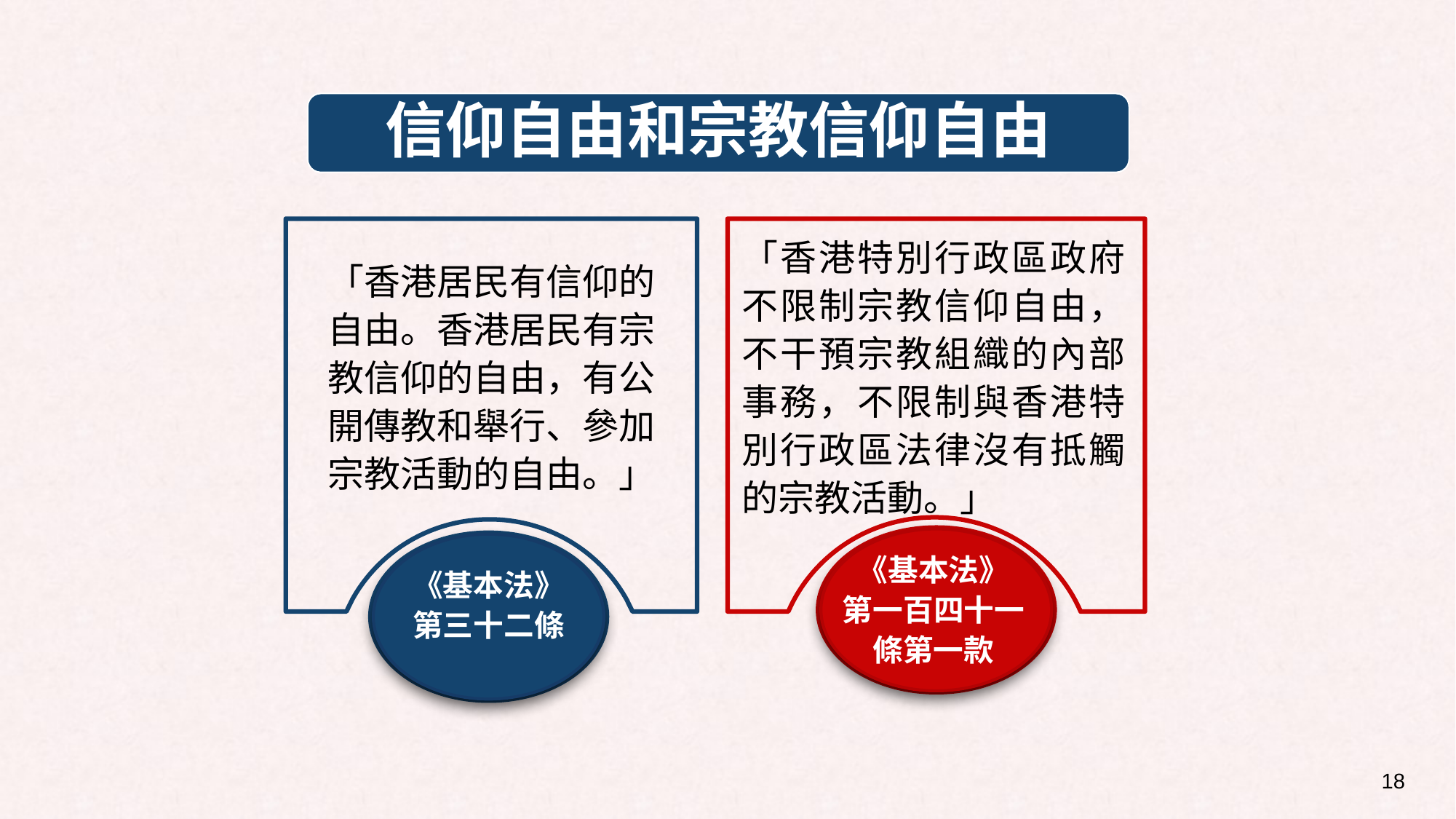

信仰自由和宗教信仰自由

「香港特別行政區政府不限制宗教信仰自由，不干預宗教組織的內部事務，不限制與香港特別行政區法律沒有抵觸的宗教活動。」
「香港居民有信仰的自由。香港居民有宗教信仰的自由，有公開傳教和舉行、參加宗教活動的自由。」

《基本法》
第一百四十一條第一款
《基本法》
第三十二條
18